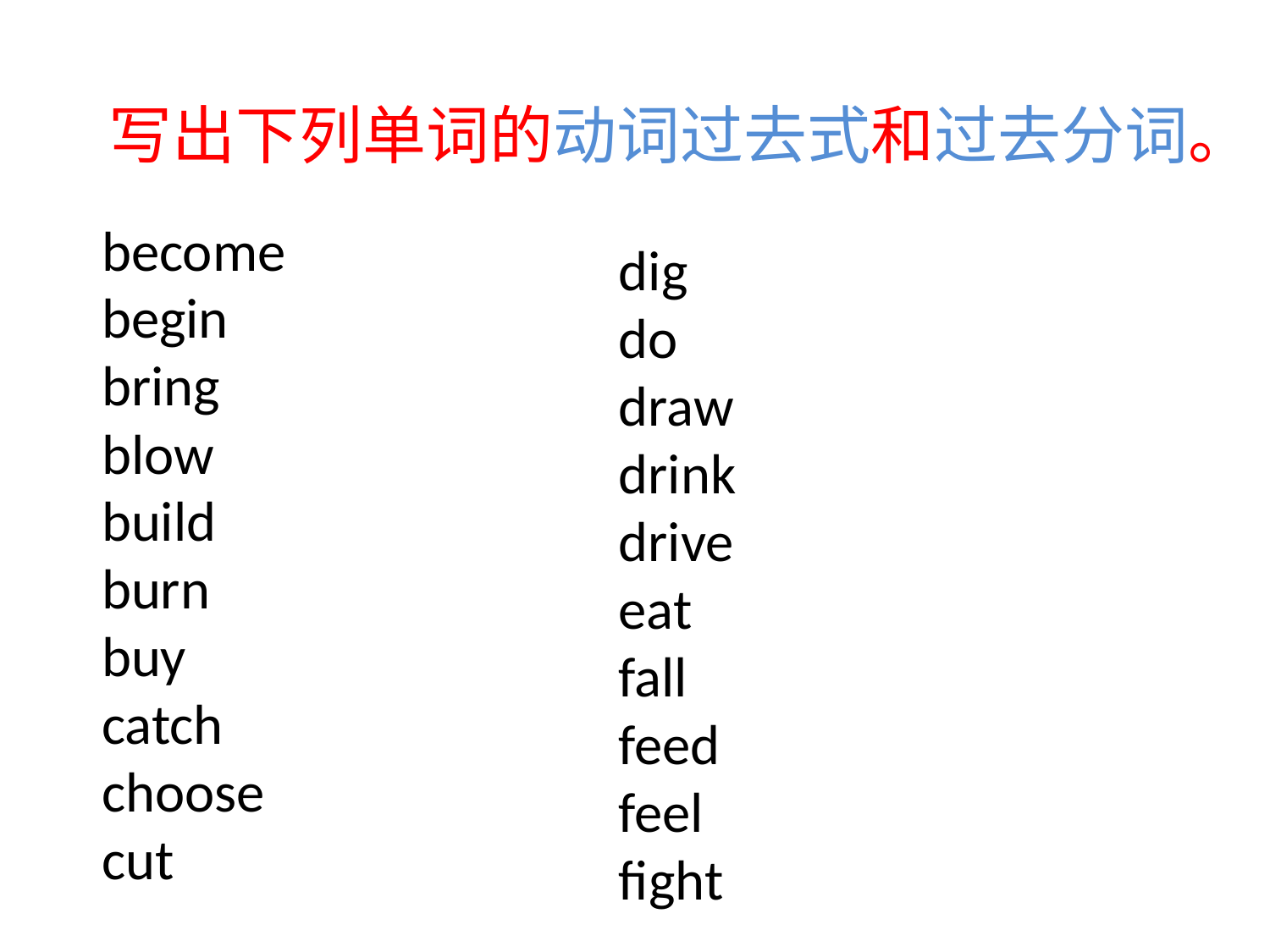

写出下列单词的动词过去式和过去分词。
become
begin
bring
blow
build
burn
buy
catch
choose
cut
dig
do
draw
drink
drive
eat
fall
feed
feel
fight